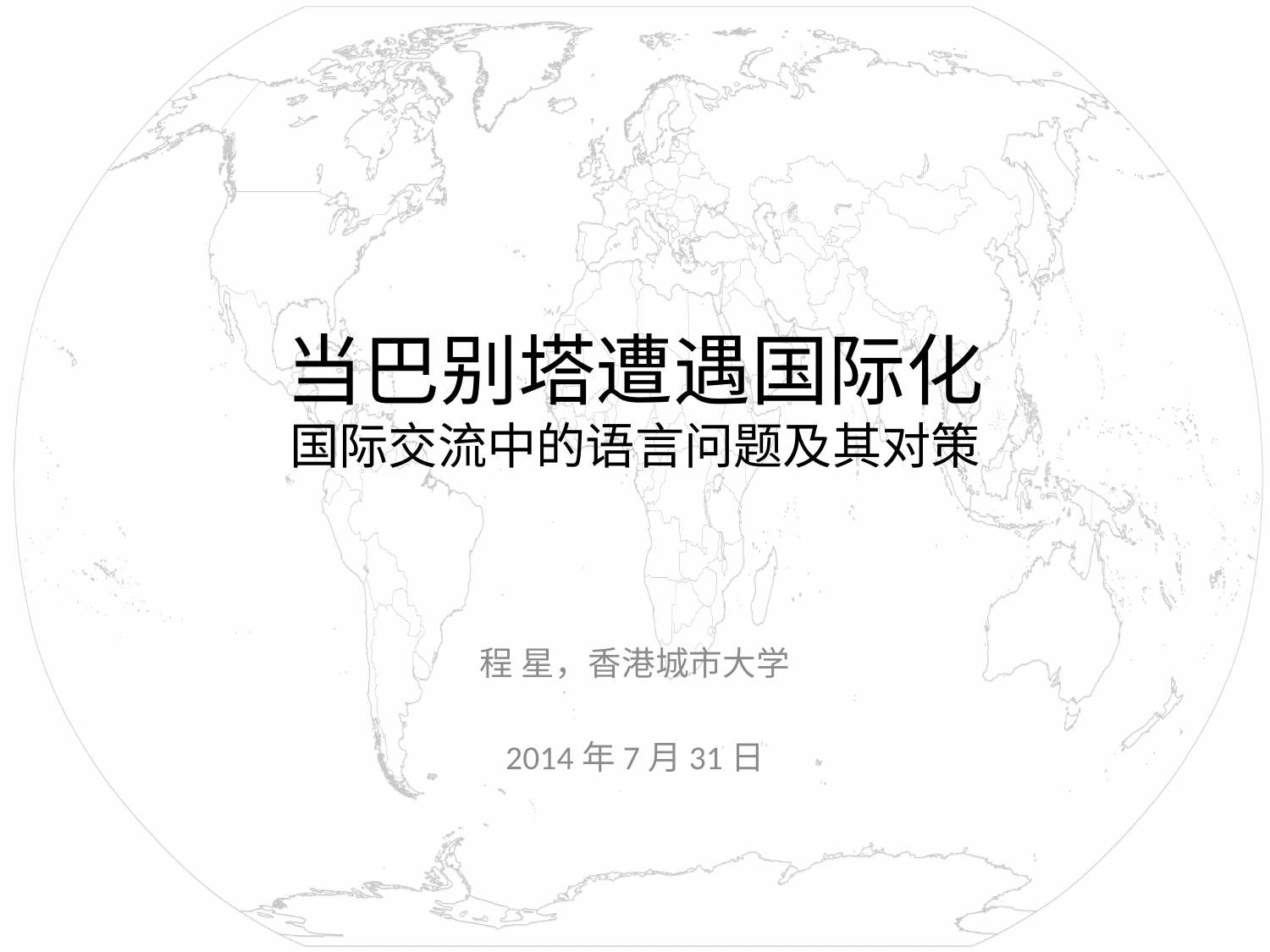

# 当巴别塔遭遇国际化 国际交流中的语言问题及其对策
程 星，香港城市大学

2014年7月31日